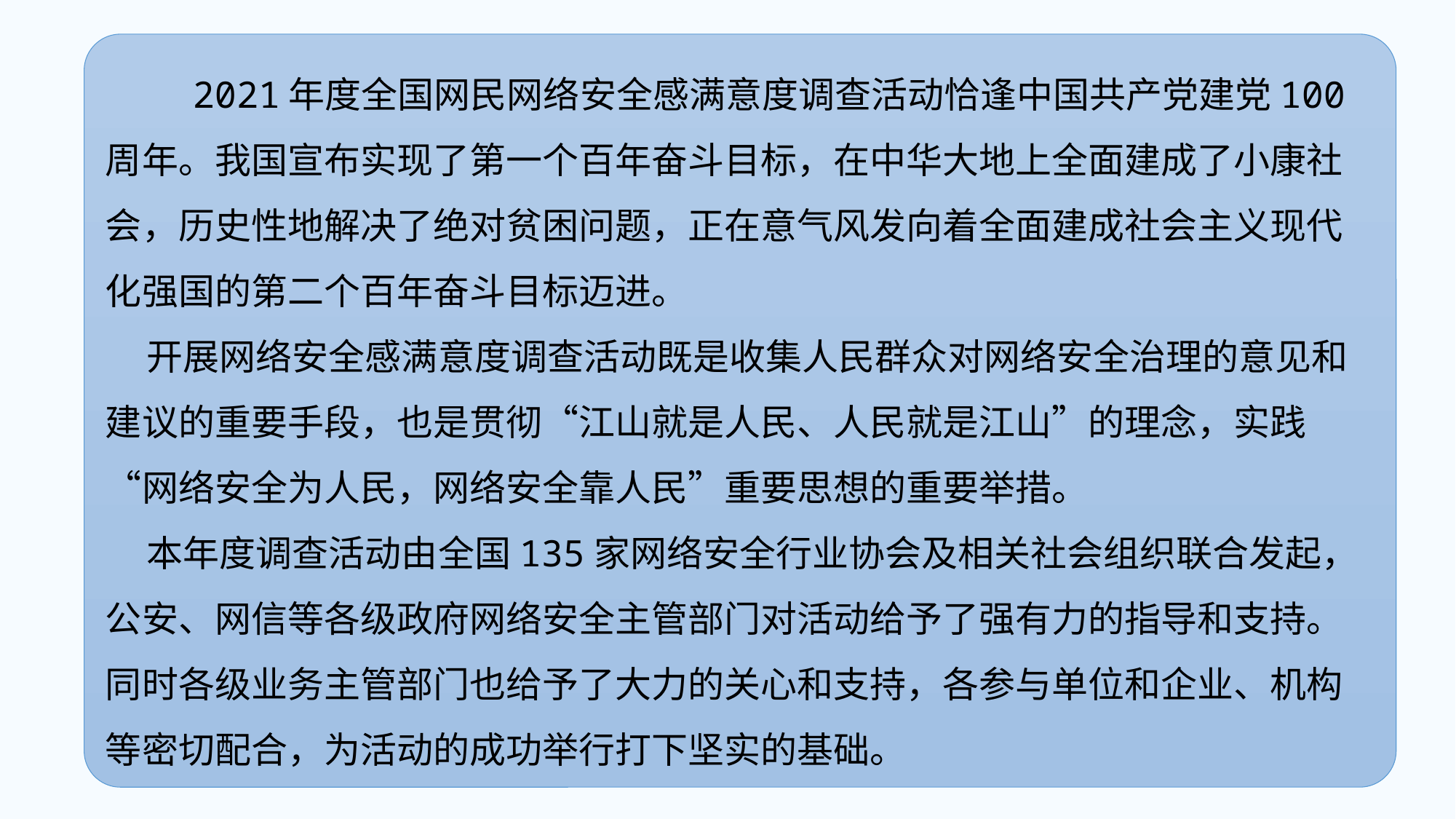

2021年度全国网民网络安全感满意度调查活动恰逢中国共产党建党100周年。我国宣布实现了第一个百年奋斗目标，在中华大地上全面建成了小康社会，历史性地解决了绝对贫困问题，正在意气风发向着全面建成社会主义现代化强国的第二个百年奋斗目标迈进。
    开展网络安全感满意度调查活动既是收集人民群众对网络安全治理的意见和建议的重要手段，也是贯彻“江山就是人民、人民就是江山”的理念，实践“网络安全为人民，网络安全靠人民”重要思想的重要举措。
    本年度调查活动由全国135家网络安全行业协会及相关社会组织联合发起，公安、网信等各级政府网络安全主管部门对活动给予了强有力的指导和支持。同时各级业务主管部门也给予了大力的关心和支持，各参与单位和企业、机构等密切配合，为活动的成功举行打下坚实的基础。